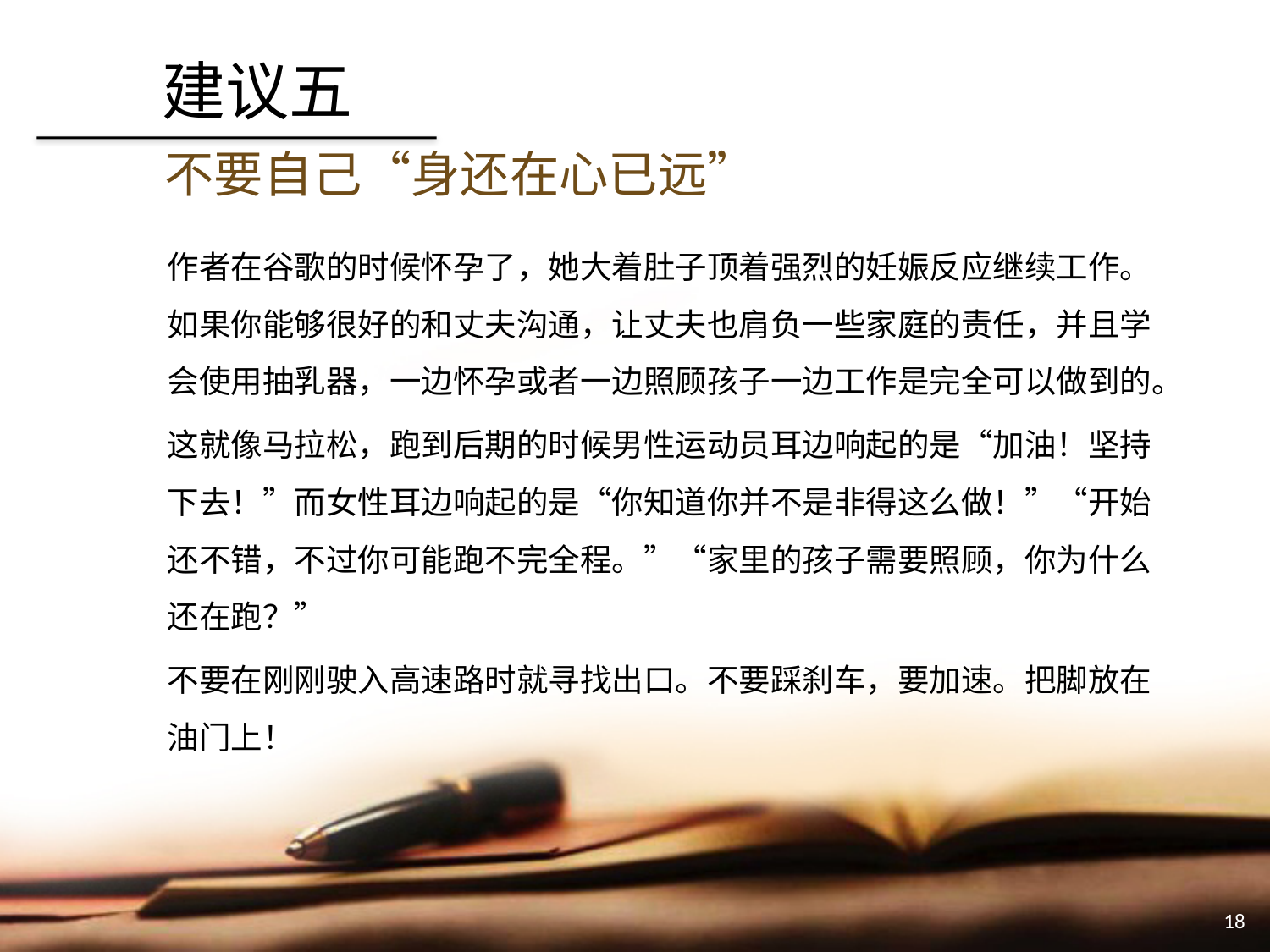

建议五

不要自己“身还在心已远”
作者在谷歌的时候怀孕了，她大着肚子顶着强烈的妊娠反应继续工作。如果你能够很好的和丈夫沟通，让丈夫也肩负一些家庭的责任，并且学会使用抽乳器，一边怀孕或者一边照顾孩子一边工作是完全可以做到的。
这就像马拉松，跑到后期的时候男性运动员耳边响起的是“加油！坚持下去！”而女性耳边响起的是“你知道你并不是非得这么做！”“开始还不错，不过你可能跑不完全程。”“家里的孩子需要照顾，你为什么还在跑？”
不要在刚刚驶入高速路时就寻找出口。不要踩刹车，要加速。把脚放在油门上！